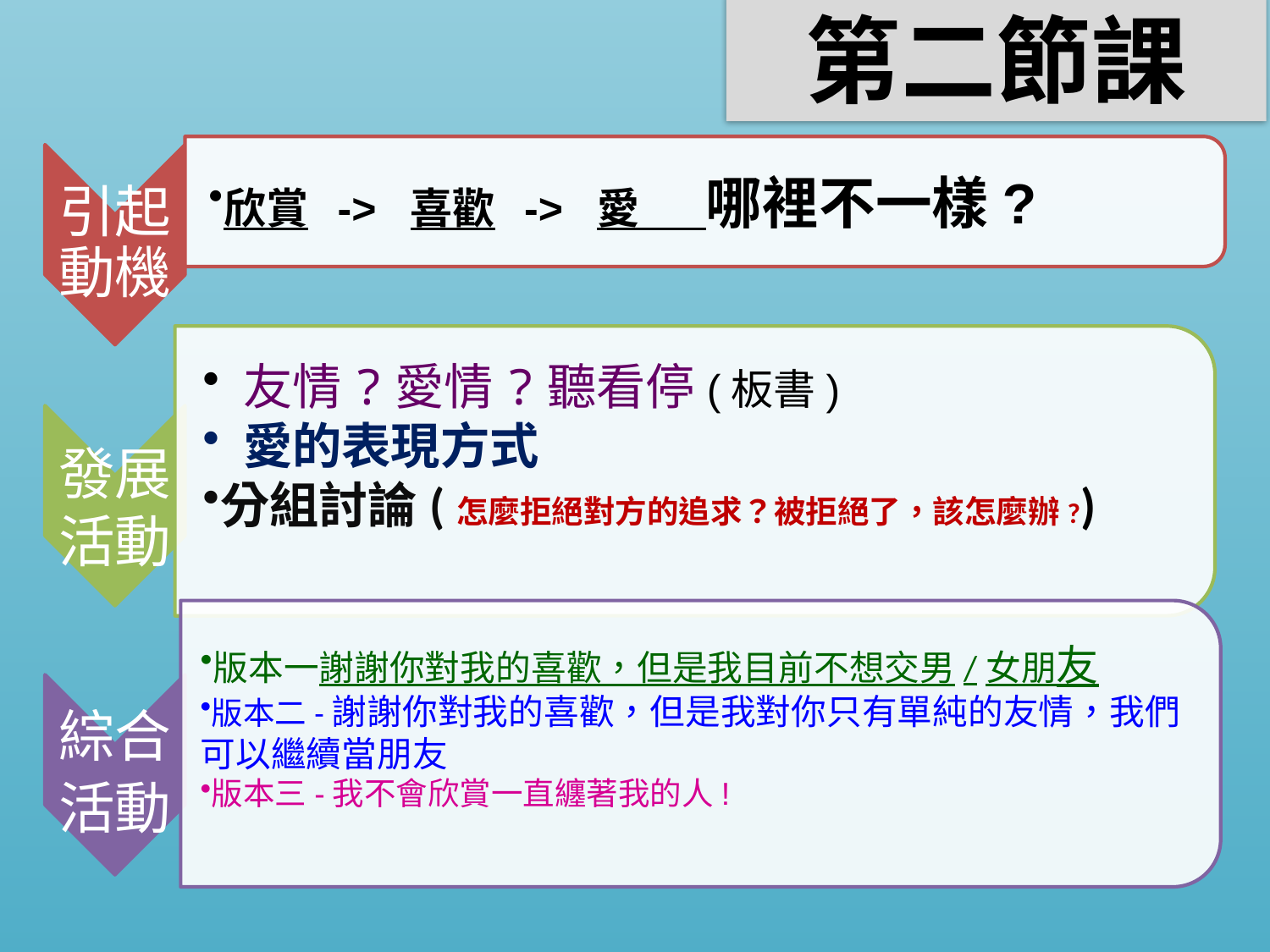

第二節課
引起
動機
欣賞  ->  喜歡  ->  愛       哪裡不一樣?
發展
活動
 友情?愛情?聽看停(板書)
 愛的表現方式
分組討論(怎麼拒絕對方的追求？被拒絕了，該怎麼辦?)

綜合
活動

版本一謝謝你對我的喜歡，但是我目前不想交男/女朋友
版本二-謝謝你對我的喜歡，但是我對你只有單純的友情，我們可以繼續當朋友
版本三-我不會欣賞一直纏著我的人!

！